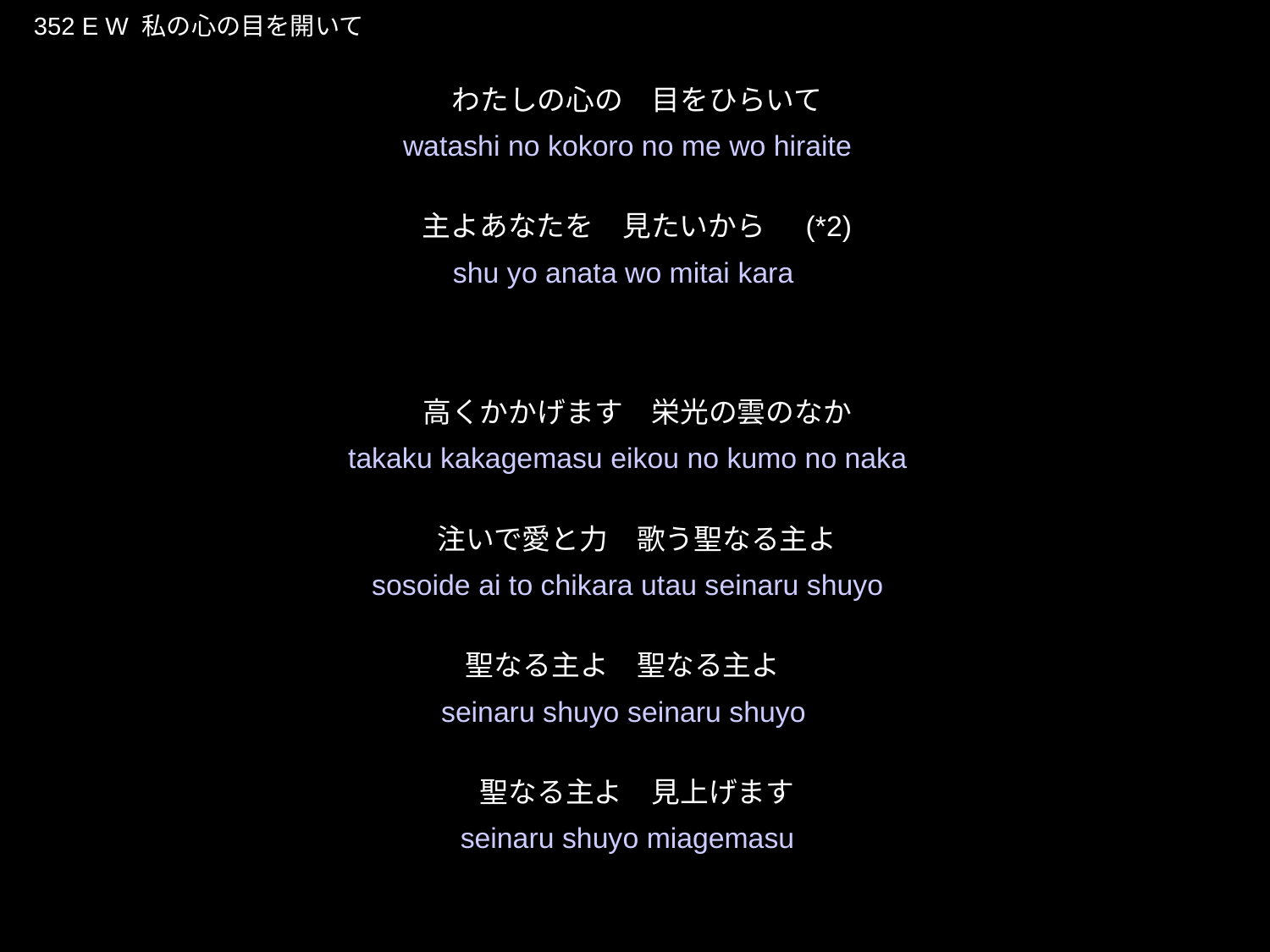

わたしのこころの
★W
352 E W 私の心の目を開いて
わたしの心の　目をひらいて
主よあなたを　見たいから　(*2)
高くかかげます　栄光の雲のなか
注いで愛と力　歌う聖なる主よ
聖なる主よ　聖なる主よ　
聖なる主よ　見上げます
★５
watashi no kokoro no me wo hiraite
shu yo anata wo mitai kara
takaku kakagemasu eikou no kumo no naka
sosoide ai to chikara utau seinaru shuyo
seinaru shuyo seinaru shuyo
seinaru shuyo miagemasu